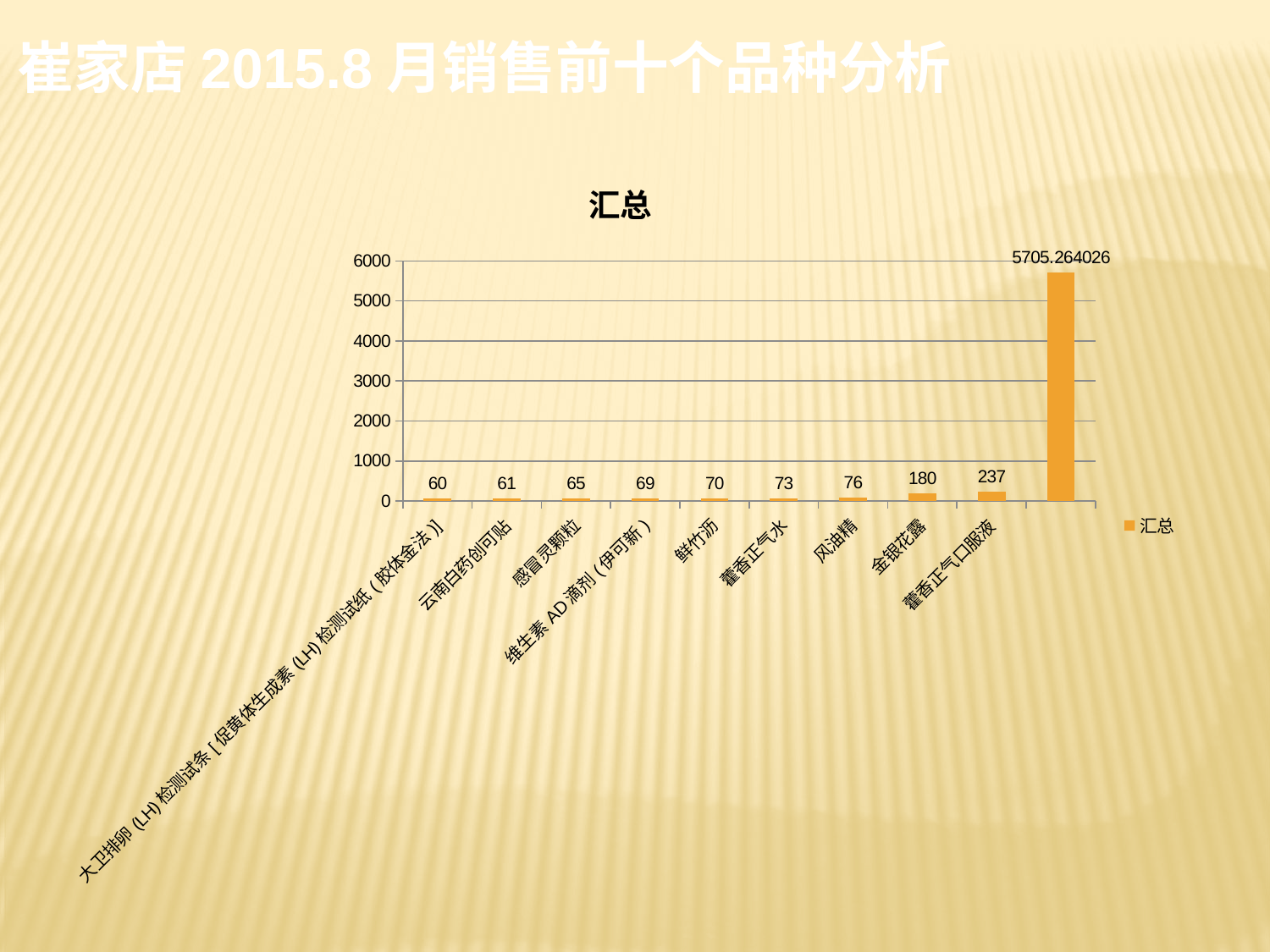

崔家店2015.8月销售前十个品种分析

### Chart:

| Category | 汇总 |
|---|---|
| 大卫排卵(LH)检测试条[促黄体生成素(LH)检测试纸(胶体金法)] | 60.0 |
| 云南白药创可贴 | 61.0 |
| 感冒灵颗粒 | 65.0 |
| 维生素AD滴剂(伊可新) | 69.0 |
| 鲜竹沥 | 70.0 |
| 藿香正气水 | 73.0 |
| 风油精 | 76.0 |
| 金银花露 | 180.0 |
| 藿香正气口服液 | 237.0 |
|  | 5705.264026000004 |